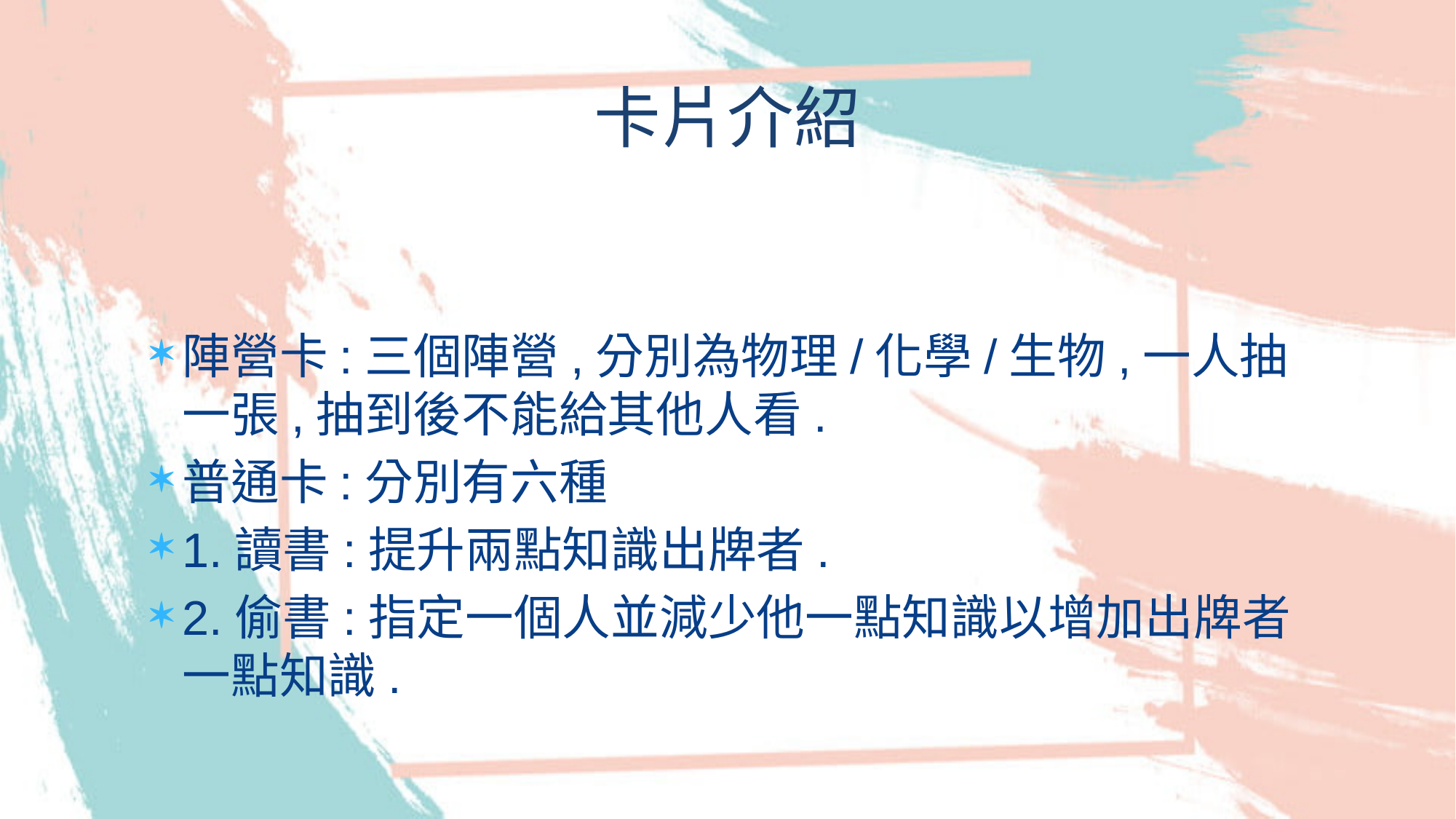

# 卡片介紹
陣營卡:三個陣營,分別為物理/化學/生物,一人抽一張,抽到後不能給其他人看.
普通卡:分別有六種
1.讀書:提升兩點知識出牌者.
2.偷書:指定一個人並減少他一點知識以增加出牌者一點知識.